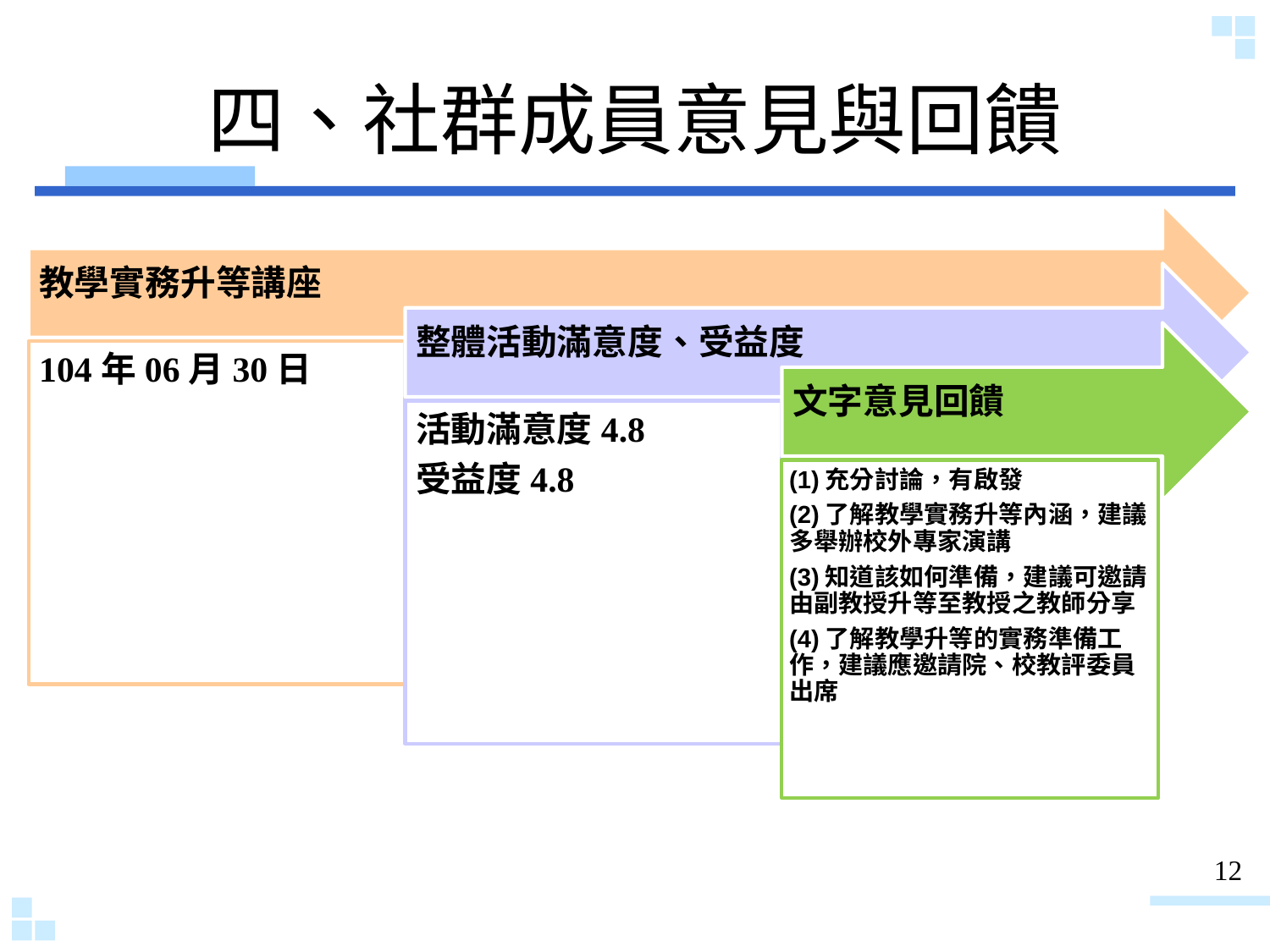

# 四、社群成員意見與回饋
教學實務升等講座
104年06月30日
整體活動滿意度、受益度
活動滿意度4.8
受益度4.8
文字意見回饋
(1)充分討論，有啟發
(2)了解教學實務升等內涵，建議多舉辦校外專家演講
(3)知道該如何準備，建議可邀請由副教授升等至教授之教師分享
(4)了解教學升等的實務準備工作，建議應邀請院、校教評委員出席
12